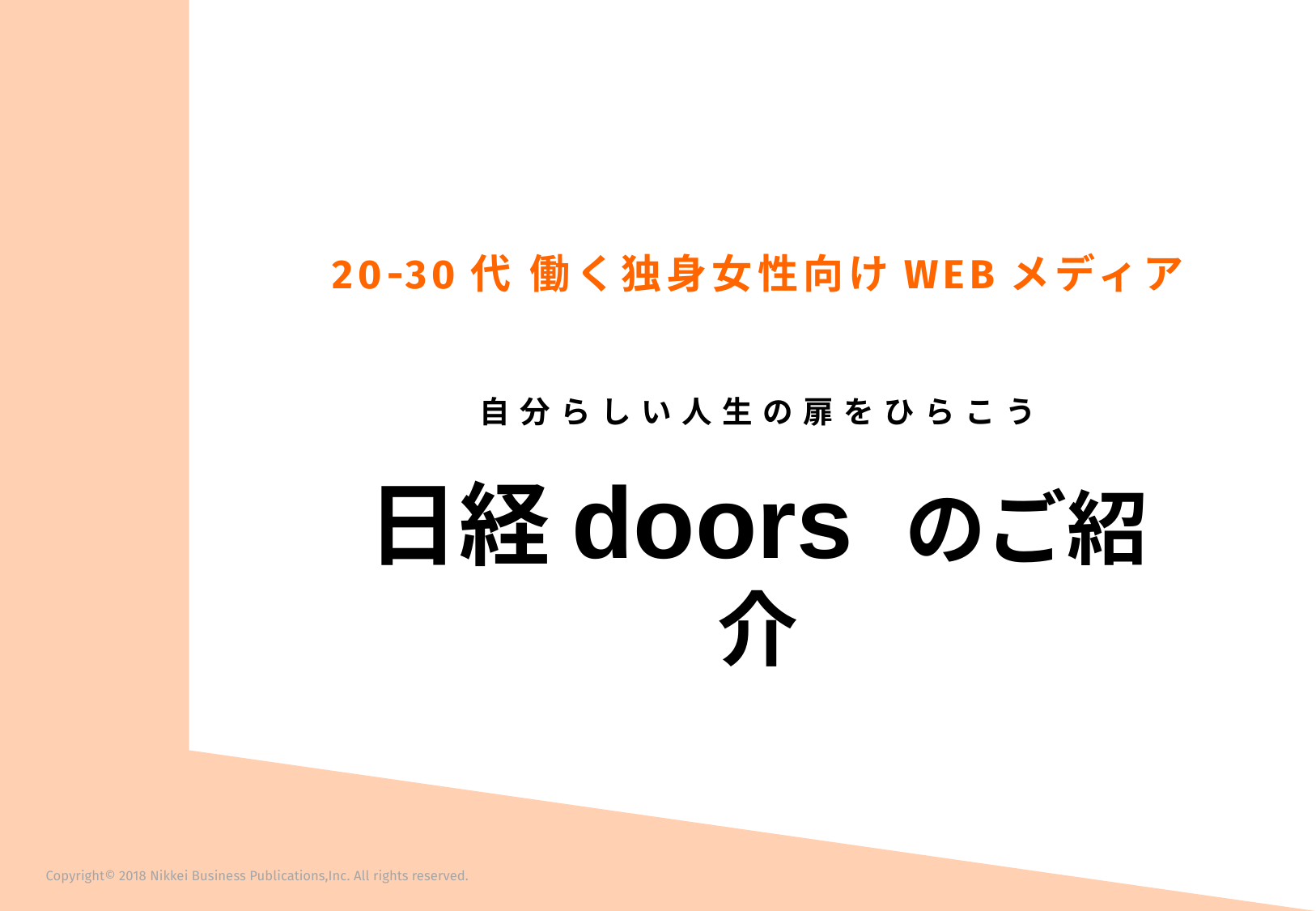

20-30代 働く独身女性向けWEBメディア
自分らしい人生の扉をひらこう
日経doors のご紹介
Copyright© 2018 Nikkei Business Publications,Inc. All rights reserved.